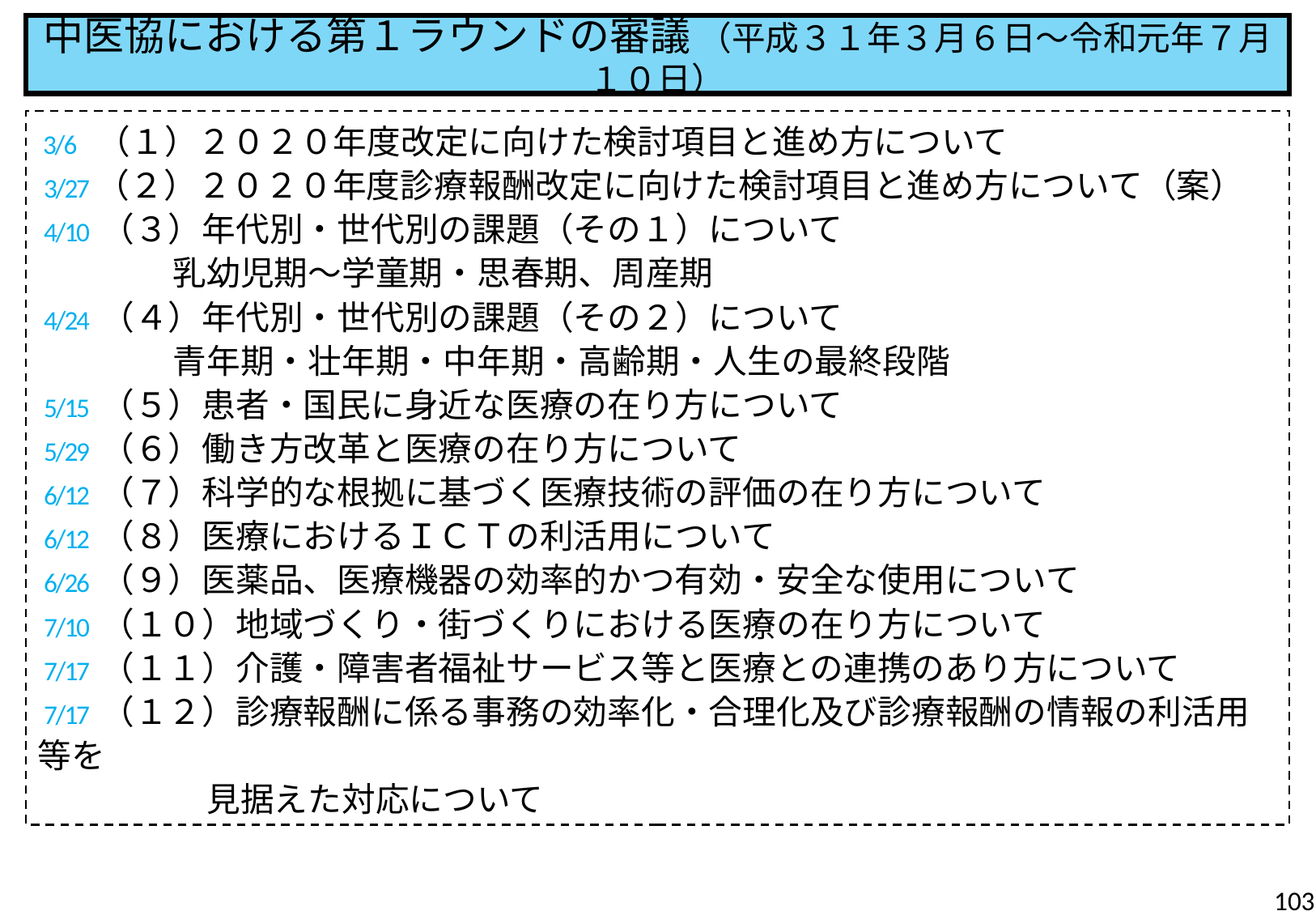

中医協における第１ラウンドの審議 （平成３１年３月６日～令和元年７月１０日）
 3/6   （１）２０２０年度改定に向けた検討項目と進め方について
 3/27（２）２０２０年度診療報酬改定に向けた検討項目と進め方について（案）
 4/10 （３）年代別・世代別の課題（その１）について
　　　　乳幼児期～学童期・思春期、周産期
 4/24 （４）年代別・世代別の課題（その２）について
　　　　青年期・壮年期・中年期・高齢期・人生の最終段階
 5/15 （５）患者・国民に身近な医療の在り方について
 5/29 （６）働き方改革と医療の在り方について
 6/12 （７）科学的な根拠に基づく医療技術の評価の在り方について
 6/12 （８）医療におけるＩＣＴの利活用について
 6/26 （９）医薬品、医療機器の効率的かつ有効・安全な使用について
 7/10 （１０）地域づくり・街づくりにおける医療の在り方について
 7/17 （１１）介護・障害者福祉サービス等と医療との連携のあり方について
 7/17 （１２）診療報酬に係る事務の効率化・合理化及び診療報酬の情報の利活用等を
　　　　　見据えた対応について
103